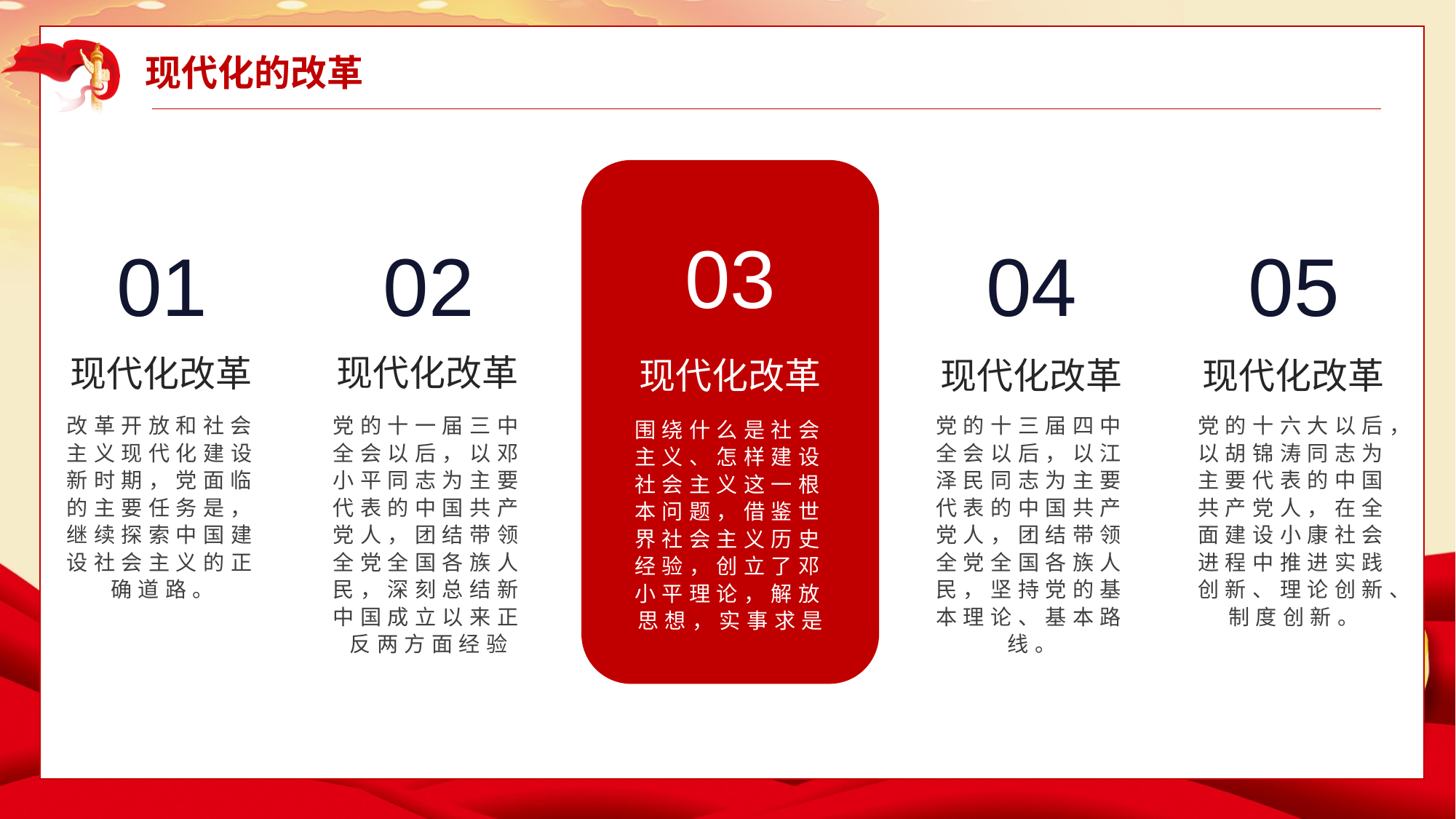

现代化的改革

03
现代化改革
围绕什么是社会主义、怎样建设社会主义这一根本问题，借鉴世界社会主义历史经验，创立了邓小平理论，解放思想，实事求是
01
现代化改革
改革开放和社会主义现代化建设新时期，党面临的主要任务是，继续探索中国建设社会主义的正确道路。
02
现代化改革
党的十一届三中全会以后，以邓小平同志为主要代表的中国共产党人，团结带领全党全国各族人民，深刻总结新中国成立以来正反两方面经验
04
现代化改革
党的十三届四中全会以后，以江泽民同志为主要代表的中国共产党人，团结带领全党全国各族人民，坚持党的基本理论、基本路线。
05
现代化改革
党的十六大以后，以胡锦涛同志为主要代表的中国共产党人，在全面建设小康社会进程中推进实践创新、理论创新、制度创新。